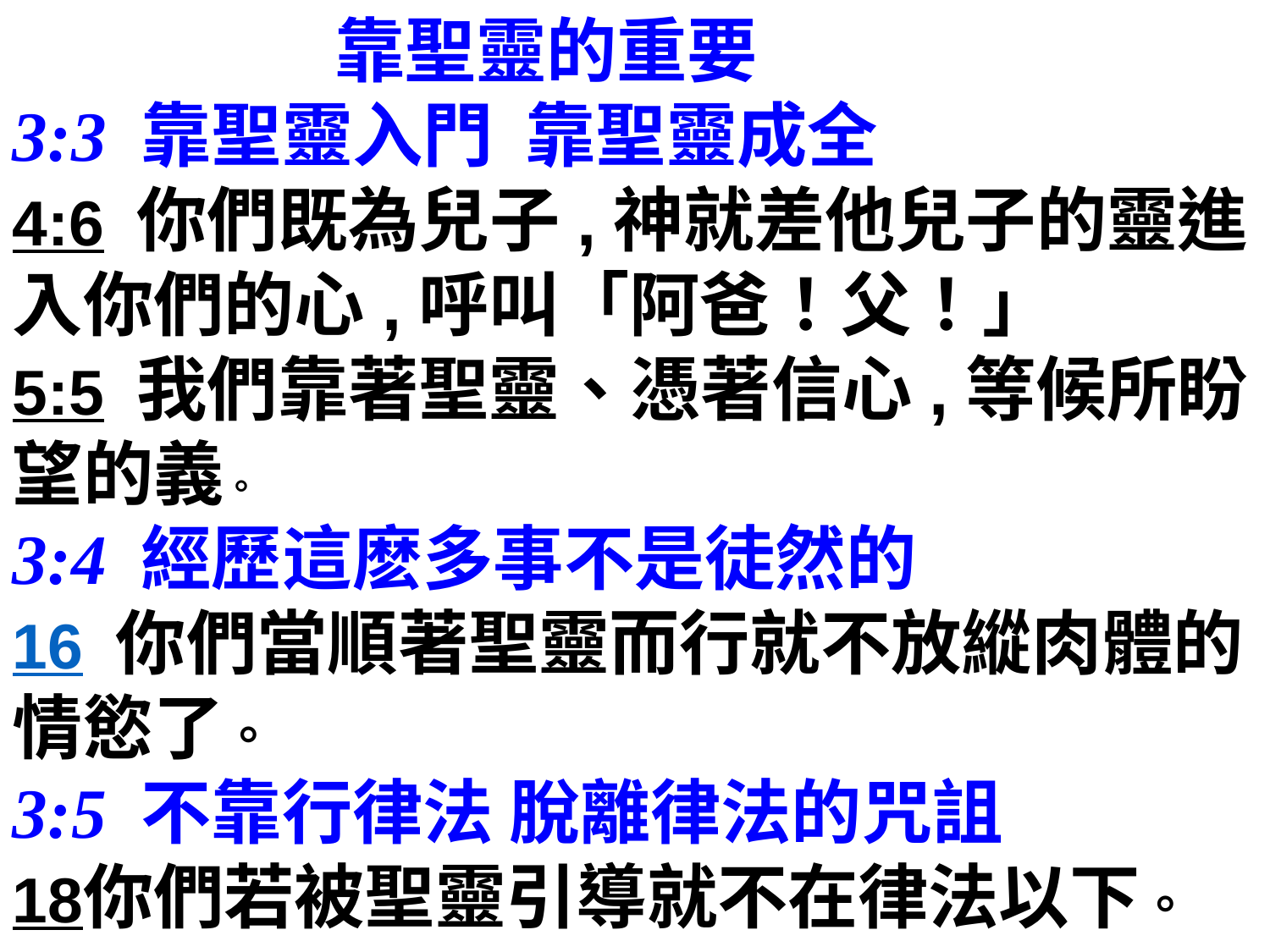

靠聖靈的重要
3:3 靠聖靈入門  靠聖靈成全
4:6 你們既為兒子,神就差他兒子的靈進入你們的心,呼叫「阿爸！父！」 
5:5 我們靠著聖靈、憑著信心,等候所盼望的義。
3:4 經歷這麽多事不是徒然的
16 你們當順著聖靈而行就不放縱肉體的情慾了。
3:5 不靠行律法 脫離律法的咒詛
18你們若被聖靈引導就不在律法以下。